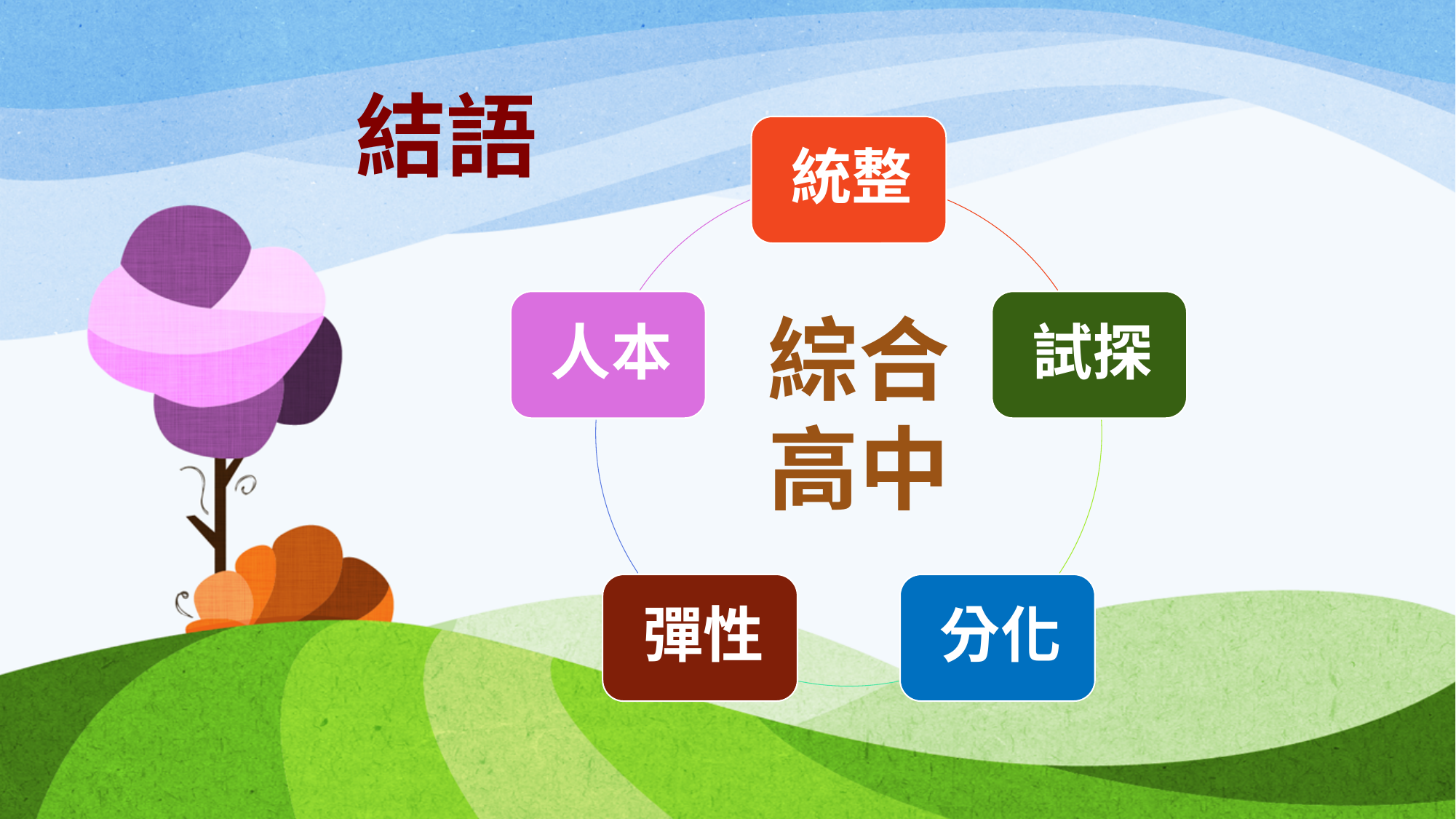

結語
統整
試探
分化
彈性
人本
綜合
高中